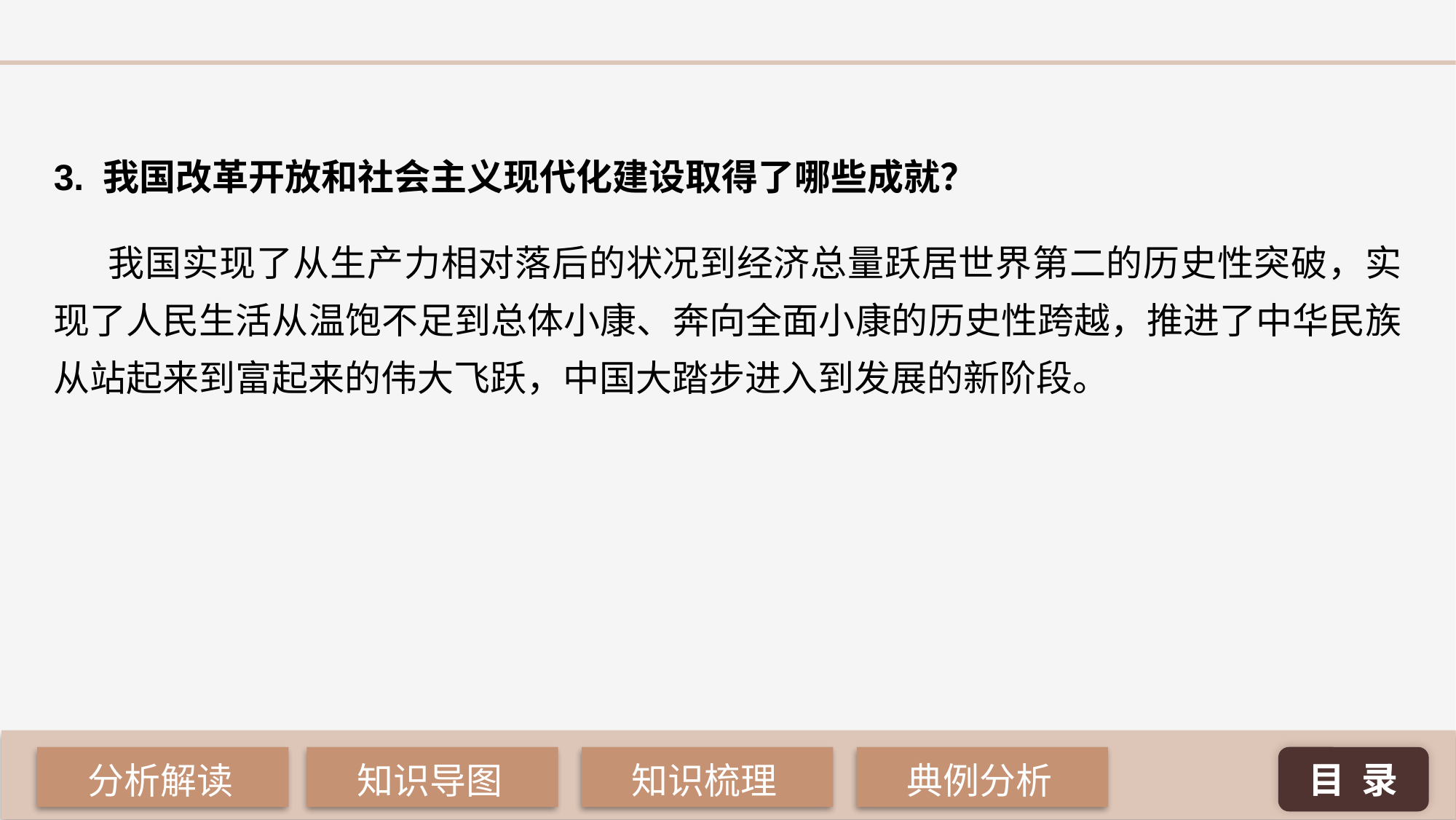

3. 我国改革开放和社会主义现代化建设取得了哪些成就？
我国实现了从生产力相对落后的状况到经济总量跃居世界第二的历史性突破，实现了人民生活从温饱不足到总体小康、奔向全面小康的历史性跨越，推进了中华民族从站起来到富起来的伟大飞跃，中国大踏步进入到发展的新阶段。